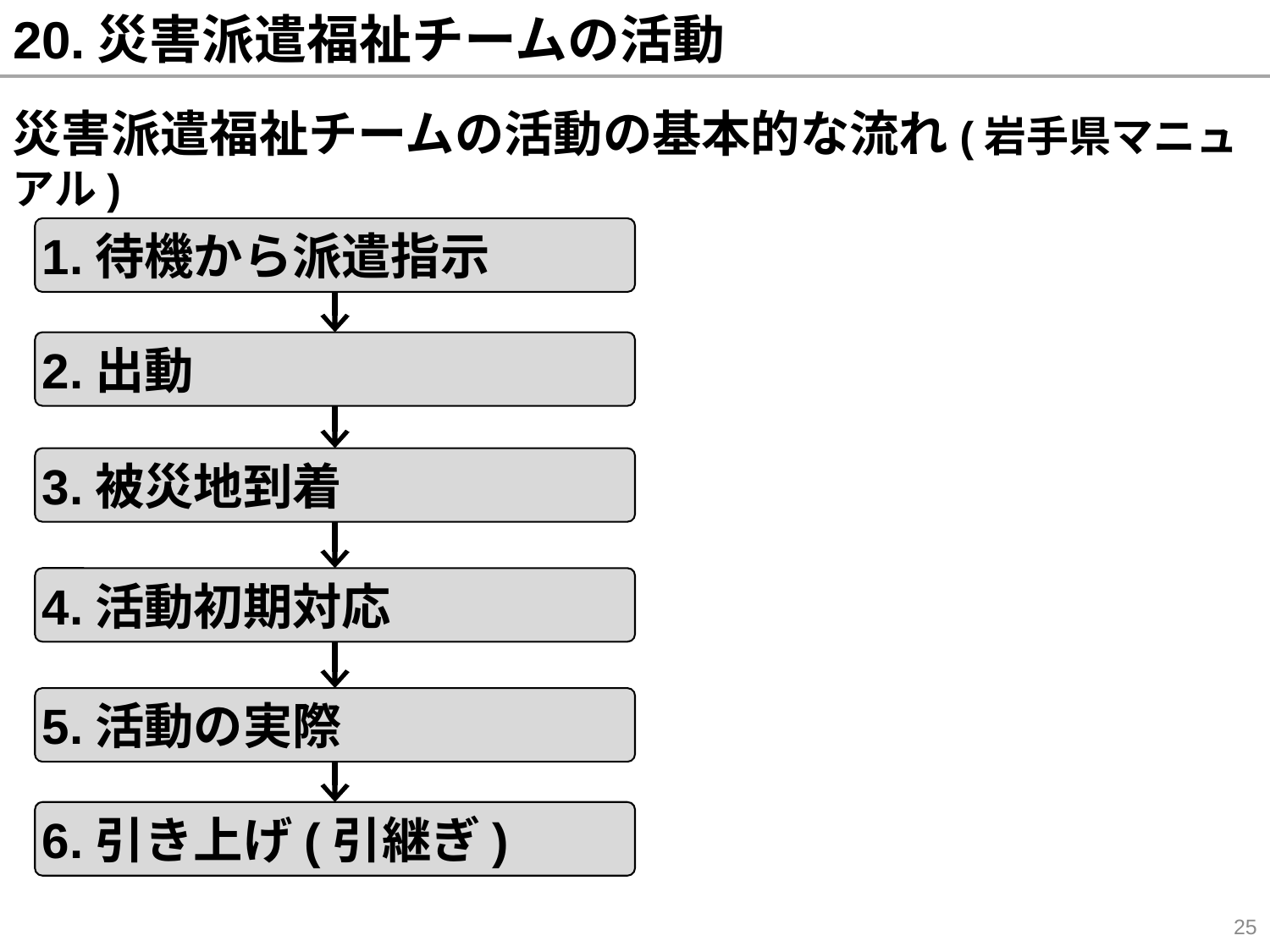

# 20.災害派遣福祉チームの活動
災害派遣福祉チームの活動の基本的な流れ(岩手県マニュアル)
1.待機から派遣指示
2.出動
3.被災地到着
4.活動初期対応
5.活動の実際
6.引き上げ(引継ぎ)
25